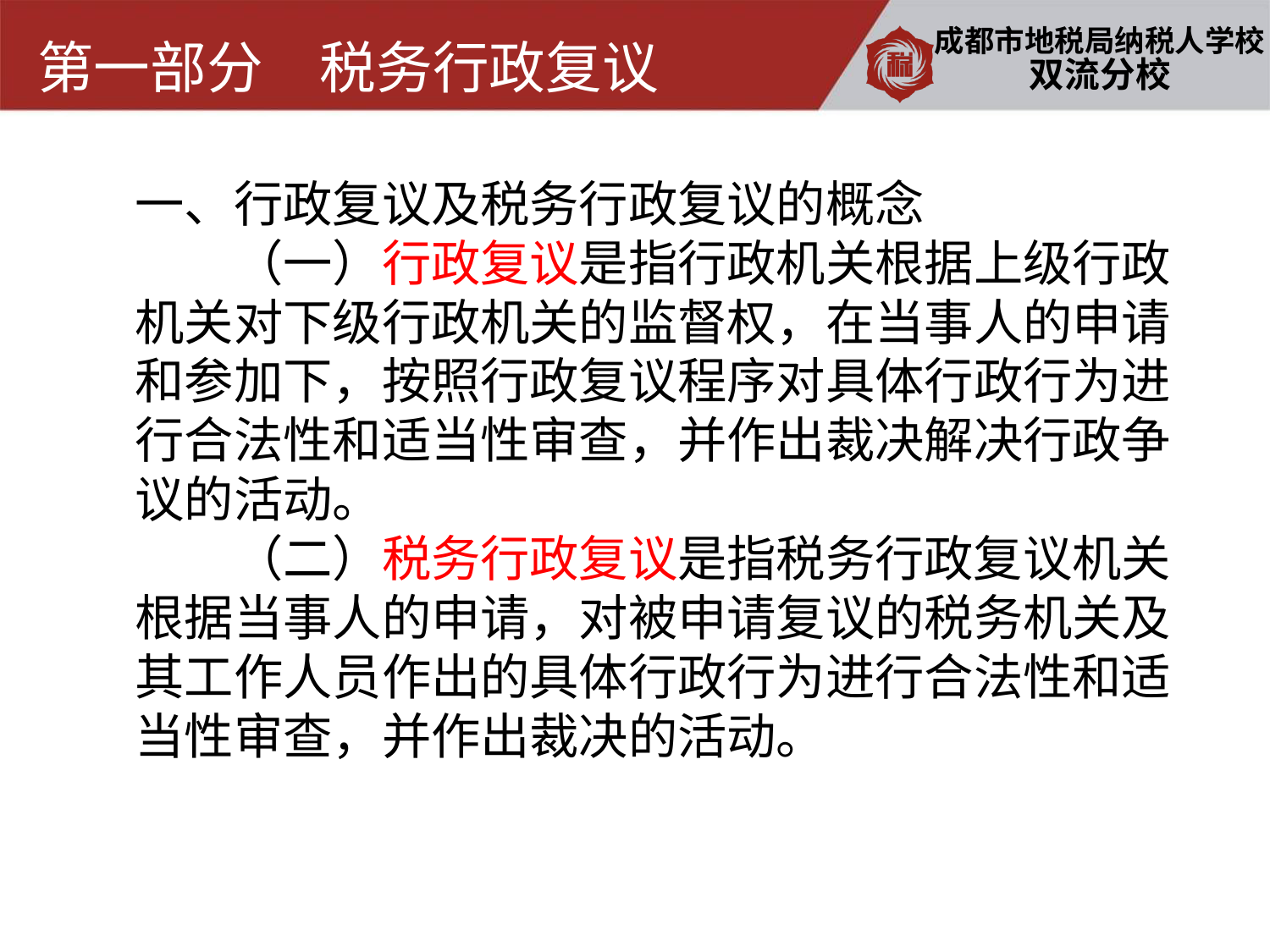

第一部分　税务行政复议
双流分校
一、行政复议及税务行政复议的概念
　　（一）行政复议是指行政机关根据上级行政机关对下级行政机关的监督权，在当事人的申请和参加下，按照行政复议程序对具体行政行为进行合法性和适当性审查，并作出裁决解决行政争议的活动。
　　（二）税务行政复议是指税务行政复议机关根据当事人的申请，对被申请复议的税务机关及其工作人员作出的具体行政行为进行合法性和适当性审查，并作出裁决的活动。